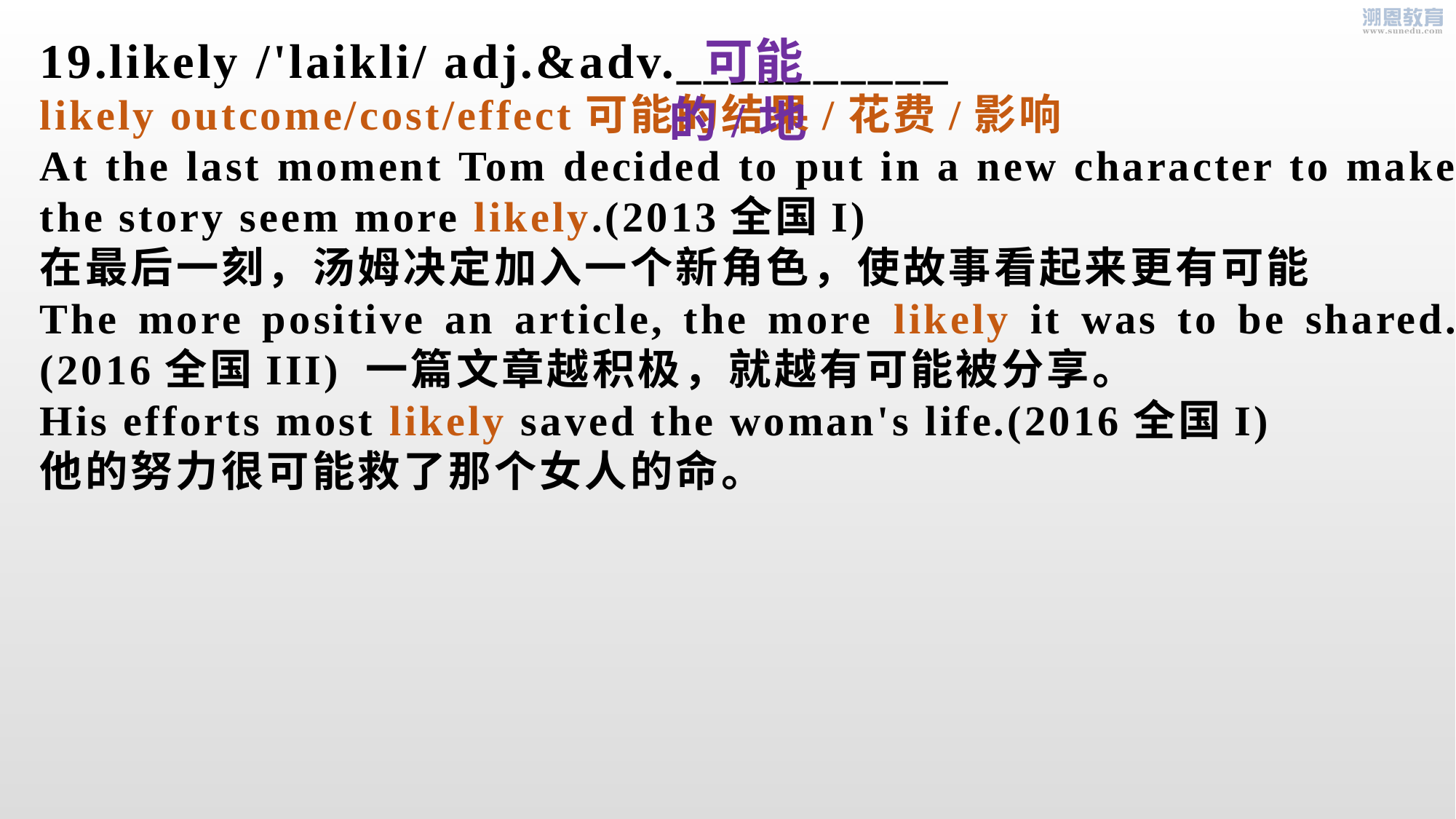

19.likely /'laikli/ adj.&adv.__________
likely outcome/cost/effect可能的结果/花费/影响
At the last moment Tom decided to put in a new character to make the story seem more likely.(2013全国I)
在最后一刻，汤姆决定加入一个新角色，使故事看起来更有可能
The more positive an article, the more likely it was to be shared.(2016全国III) 一篇文章越积极，就越有可能被分享。
His efforts most likely saved the woman's life.(2016全国I)
他的努力很可能救了那个女人的命。

  可能的/地